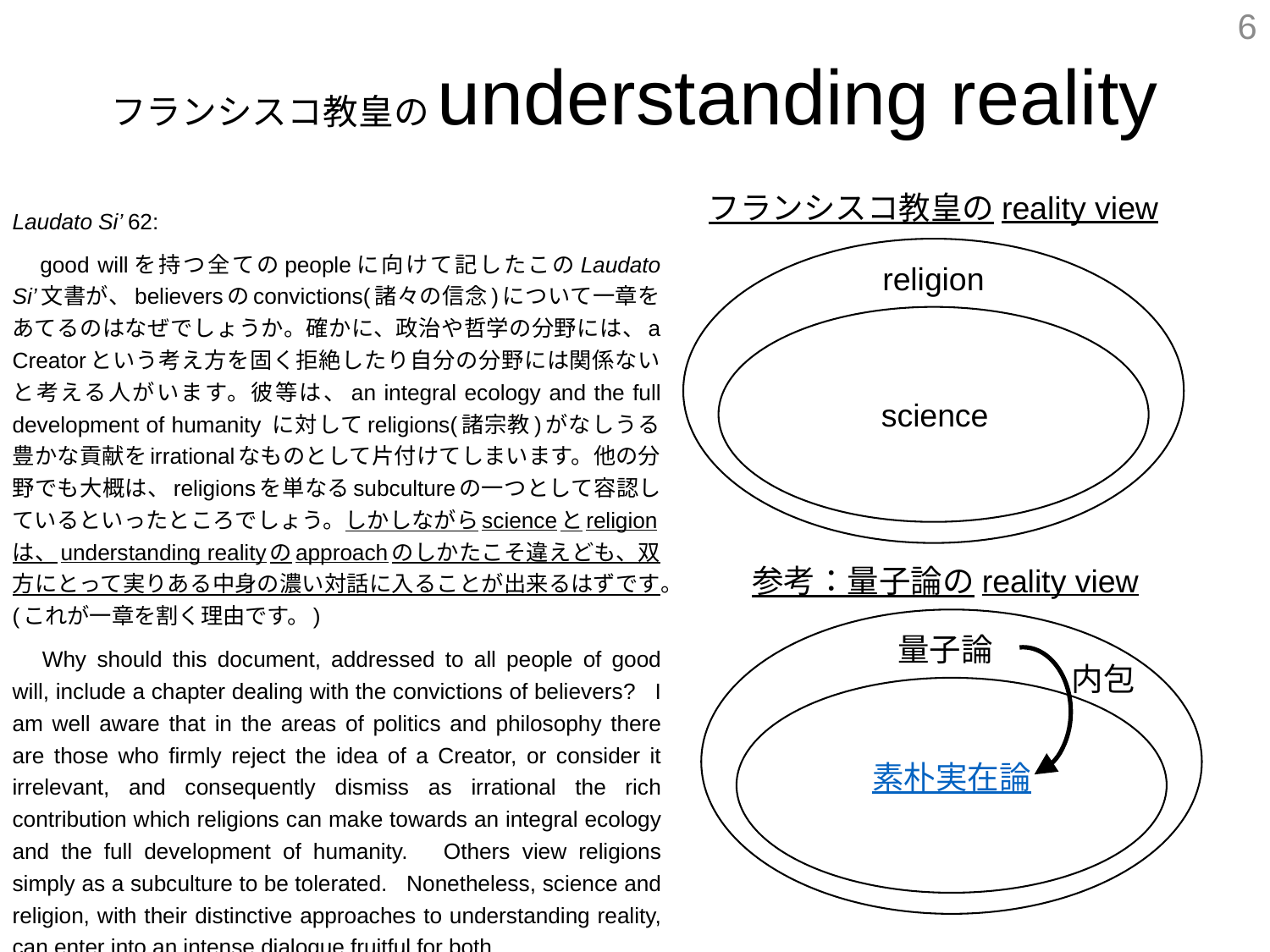

6
# フランシスコ教皇のunderstanding reality
フランシスコ教皇のreality view
Laudato Si’ 62:
　good willを持つ全てのpeopleに向けて記したこのLaudato Si’文書が、believersのconvictions(諸々の信念)について一章をあてるのはなぜでしょうか。確かに、政治や哲学の分野には、a Creatorという考え方を固く拒絶したり自分の分野には関係ないと考える人がいます。彼等は、an integral ecology and the full development of humanity に対してreligions(諸宗教)がなしうる豊かな貢献をirrationalなものとして片付けてしまいます。他の分野でも大概は、religionsを単なるsubcultureの一つとして容認しているといったところでしょう。しかしながらscienceとreligionは、understanding realityのapproachのしかたこそ違えども、双方にとって実りある中身の濃い対話に入ることが出来るはずです。(これが一章を割く理由です。)
　Why should this document, addressed to all people of good will, include a chapter dealing with the convictions of believers?   I am well aware that in the areas of politics and philosophy there are those who firmly reject the idea of a Creator, or consider it irrelevant, and consequently dismiss as irrational the rich contribution which religions can make towards an integral ecology and the full development of humanity.   Others view religions simply as a subculture to be tolerated.   Nonetheless, science and religion, with their distinctive approaches to understanding reality, can enter into an intense dialogue fruitful for both.

religion

science
参考：量子論のreality view

量子論

内包

素朴実在論